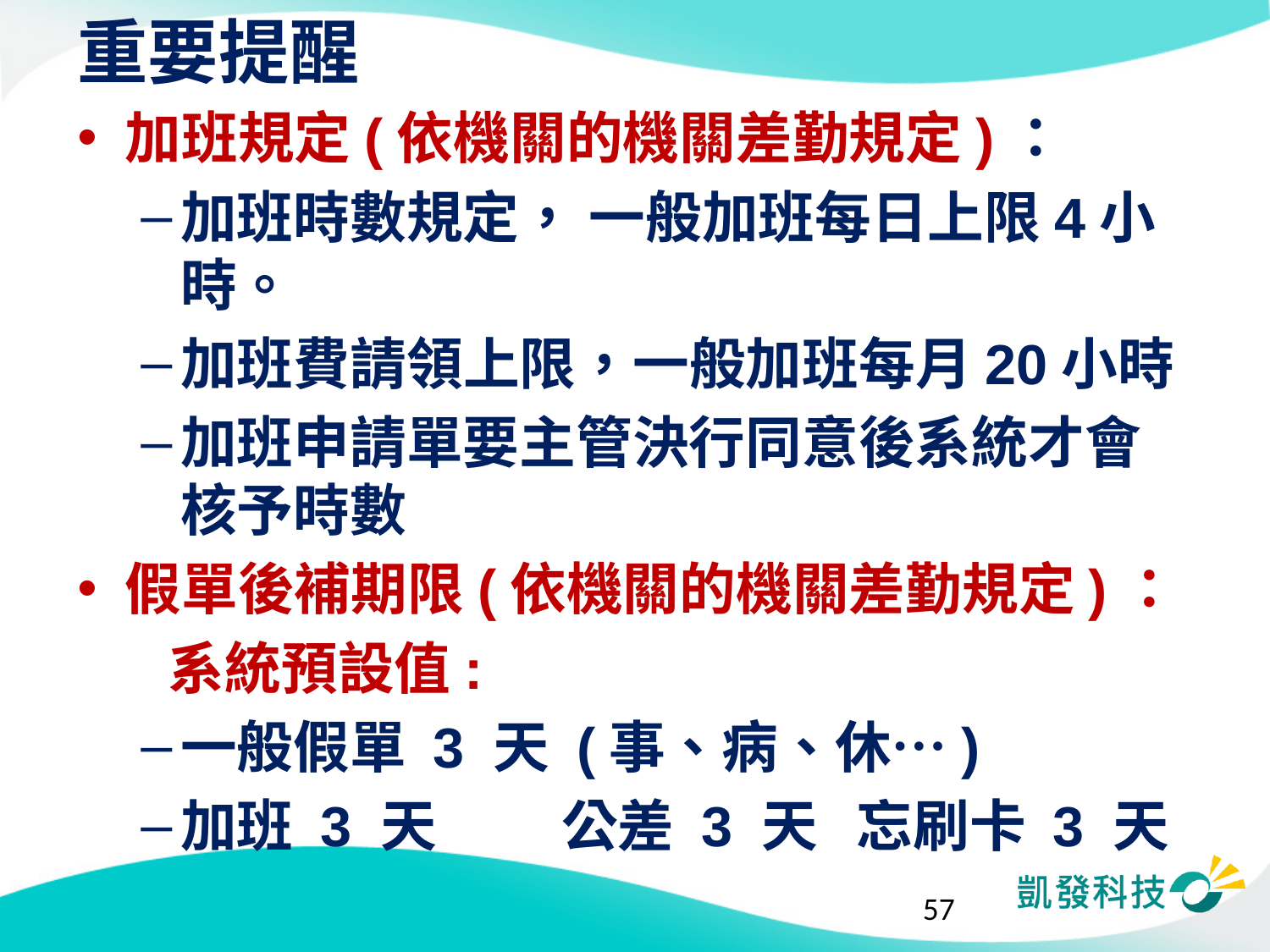

# 重要提醒
加班規定(依機關的機關差勤規定)：
加班時數規定， 一般加班每日上限4小時。
加班費請領上限，一般加班每月20小時
加班申請單要主管決行同意後系統才會核予時數
假單後補期限(依機關的機關差勤規定)：
      系統預設值:
一般假單 3 天 (事、病、休…)
加班 3 天	公差 3 天   忘刷卡 3 天

57